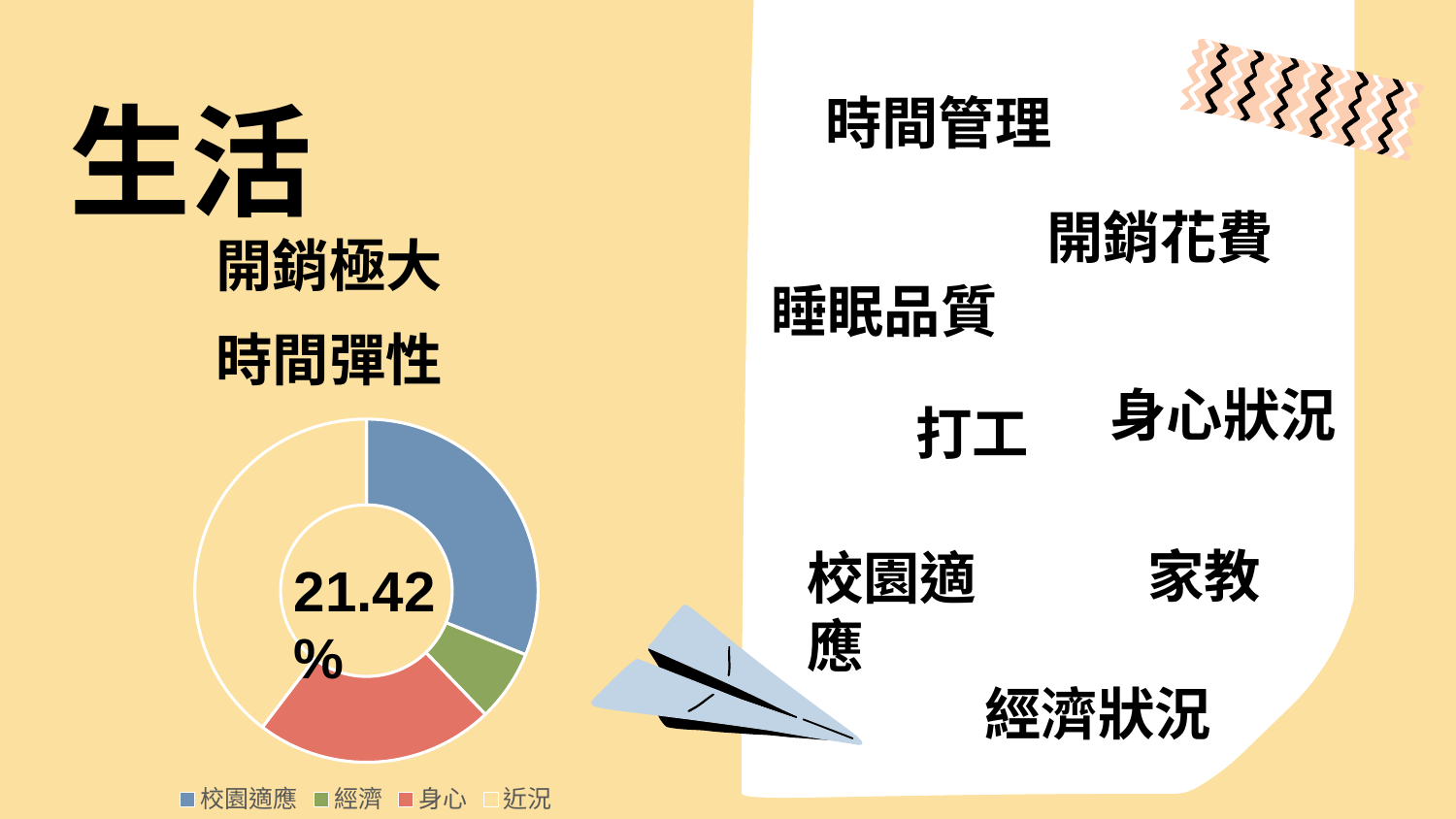

生活

時間管理
開銷花費
開銷極大
睡眠品質
時間彈性
身心狀況
打工

### Chart

| Category | 銷售 |
|---|---|
| 校園適應 | 0.0666 |
| 經濟 | 0.0144 |
| 身心 | 0.0483 |
| 近況 | 0.0849 |
家教
校園適應
21.42%

經濟狀況